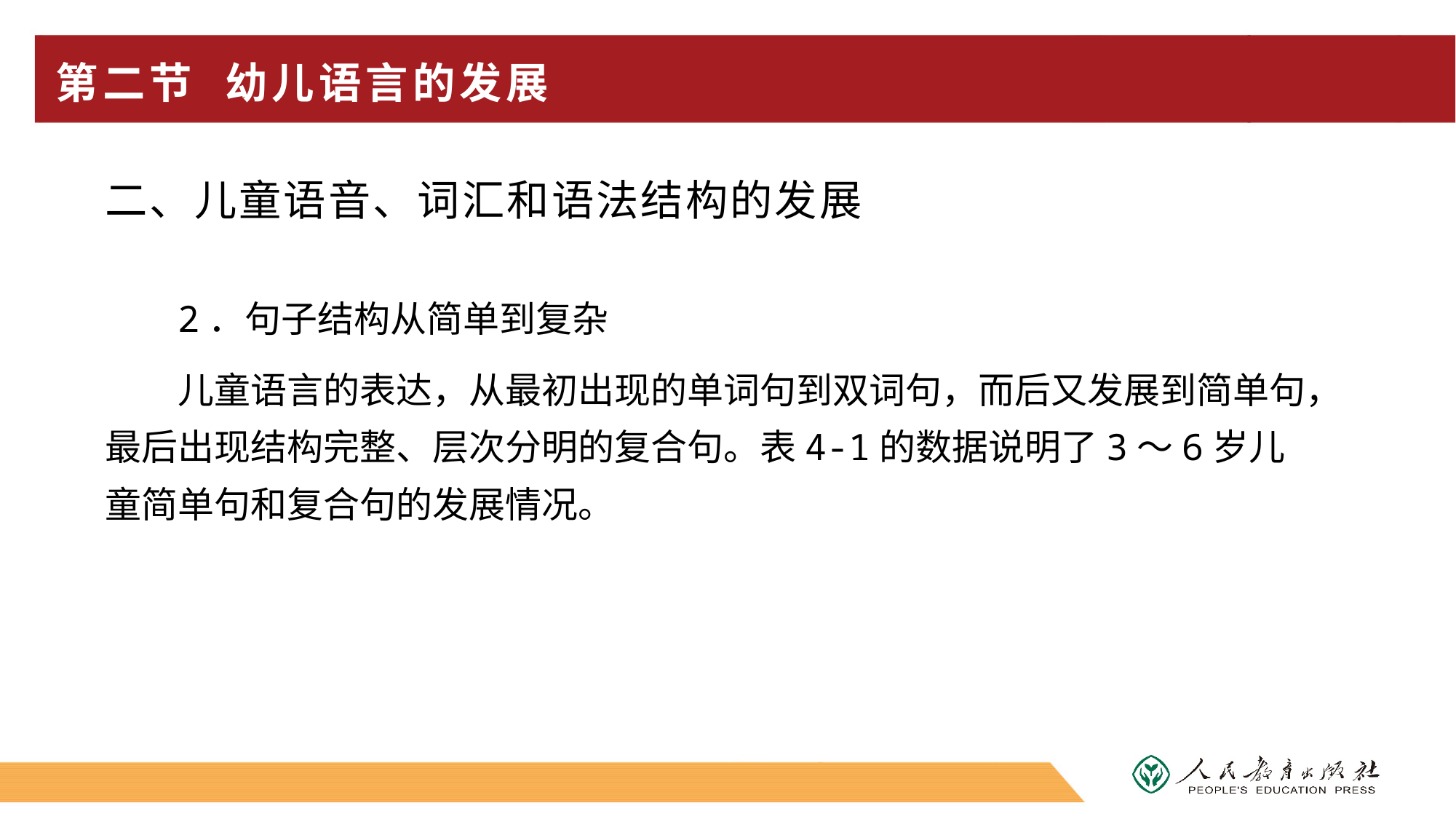

# 第二节  幼儿语言的发展
二、儿童语音、词汇和语法结构的发展
2．句子结构从简单到复杂
儿童语言的表达，从最初出现的单词句到双词句，而后又发展到简单句，最后出现结构完整、层次分明的复合句。表4-1的数据说明了3～6岁儿童简单句和复合句的发展情况。